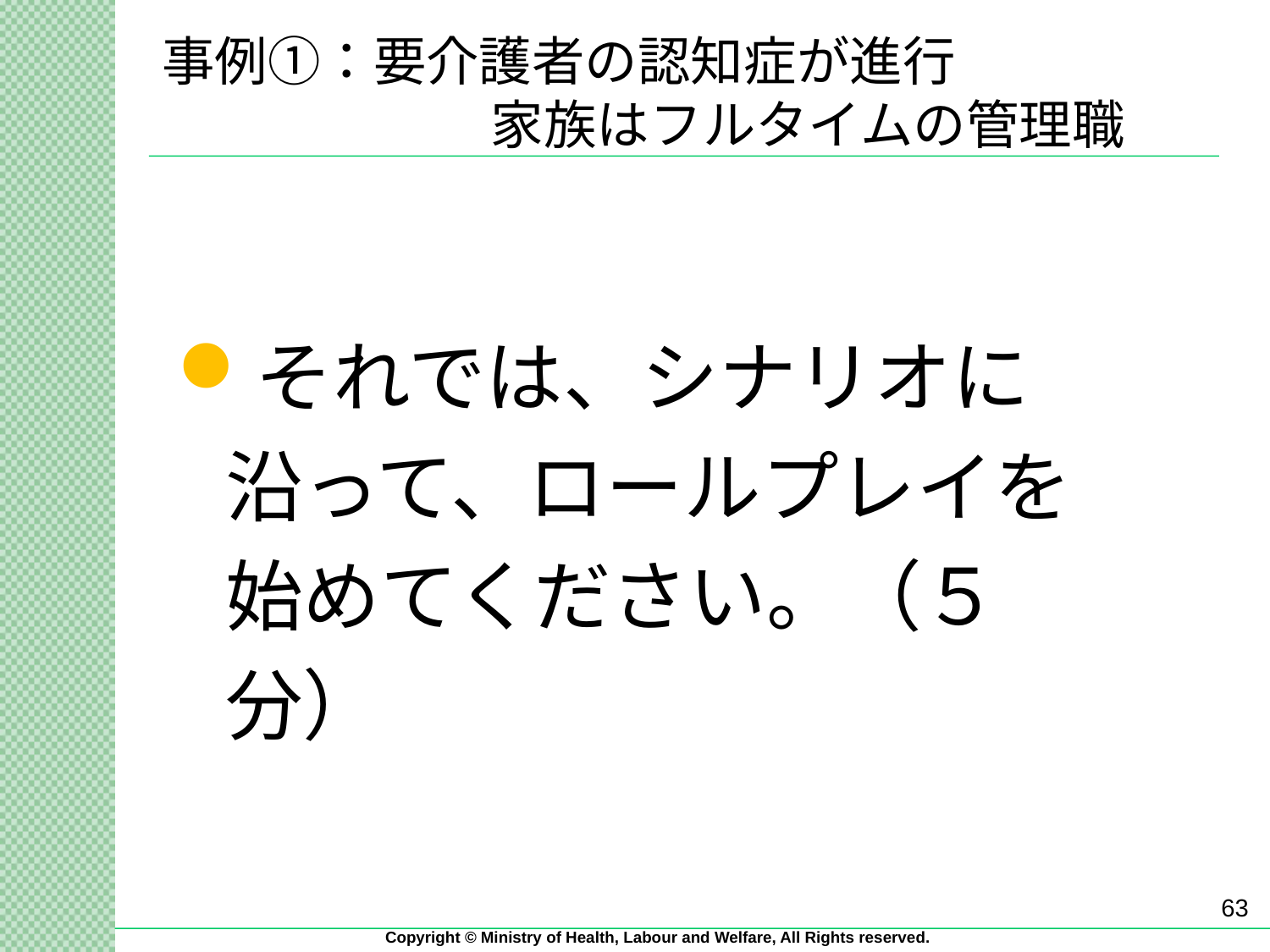

# 事例①：要介護者の認知症が進行 　　　　　 　家族はフルタイムの管理職
それでは、シナリオに沿って、ロールプレイを始めてください。（５分）

63
Copyright © Ministry of Health, Labour and Welfare, All Rights reserved.